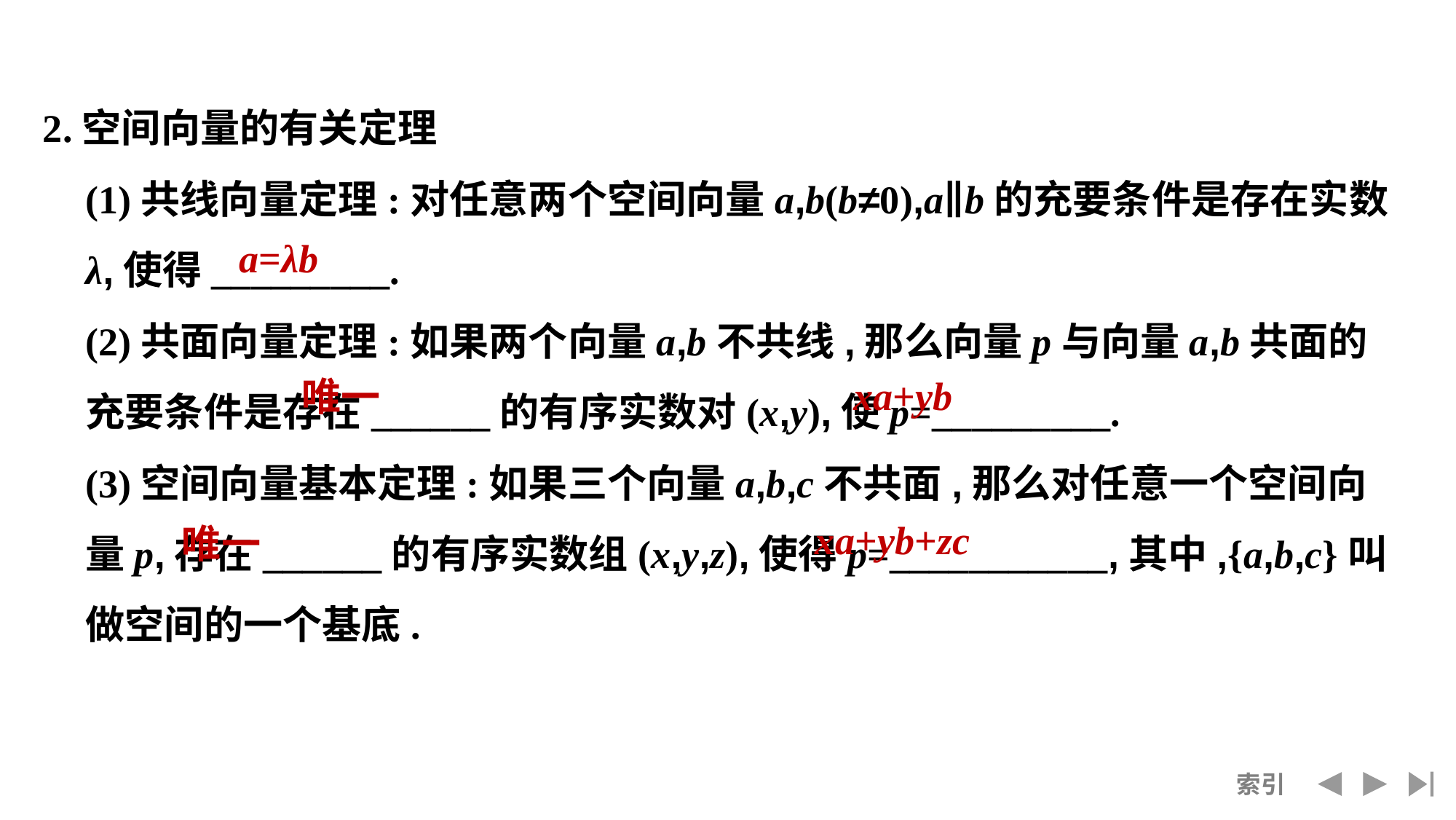

2.空间向量的有关定理
(1)共线向量定理:对任意两个空间向量a,b(b≠0),a∥b的充要条件是存在实数λ,使得_________.
(2)共面向量定理:如果两个向量a,b不共线,那么向量p与向量a,b共面的充要条件是存在______的有序实数对(x,y),使p=_________.
(3)空间向量基本定理:如果三个向量a,b,c不共面,那么对任意一个空间向量p,存在______的有序实数组(x,y,z),使得p=___________,其中,{a,b,c}叫做空间的一个基底.
a=λb
xa+yb
唯一
xa+yb+zc
唯一